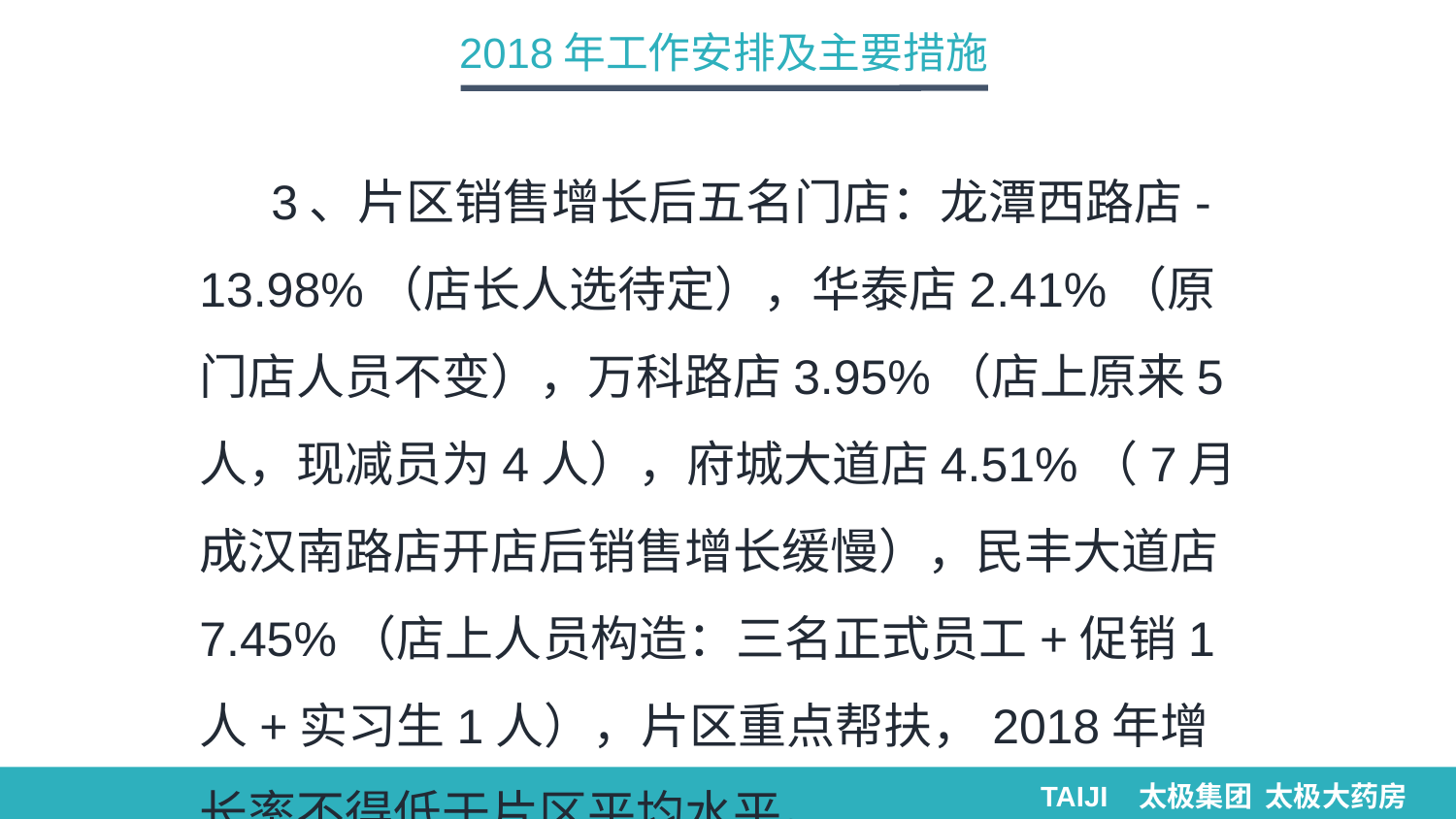

2018年工作安排及主要措施
3、片区销售增长后五名门店：龙潭西路店-13.98%（店长人选待定），华泰店2.41%（原门店人员不变），万科路店3.95%（店上原来5人，现减员为4人），府城大道店4.51%（7月成汉南路店开店后销售增长缓慢），民丰大道店7.45%（店上人员构造：三名正式员工+促销1人+实习生1人），片区重点帮扶，2018年增长率不得低于片区平均水平。

TAIJI   太极集团  太极大药房